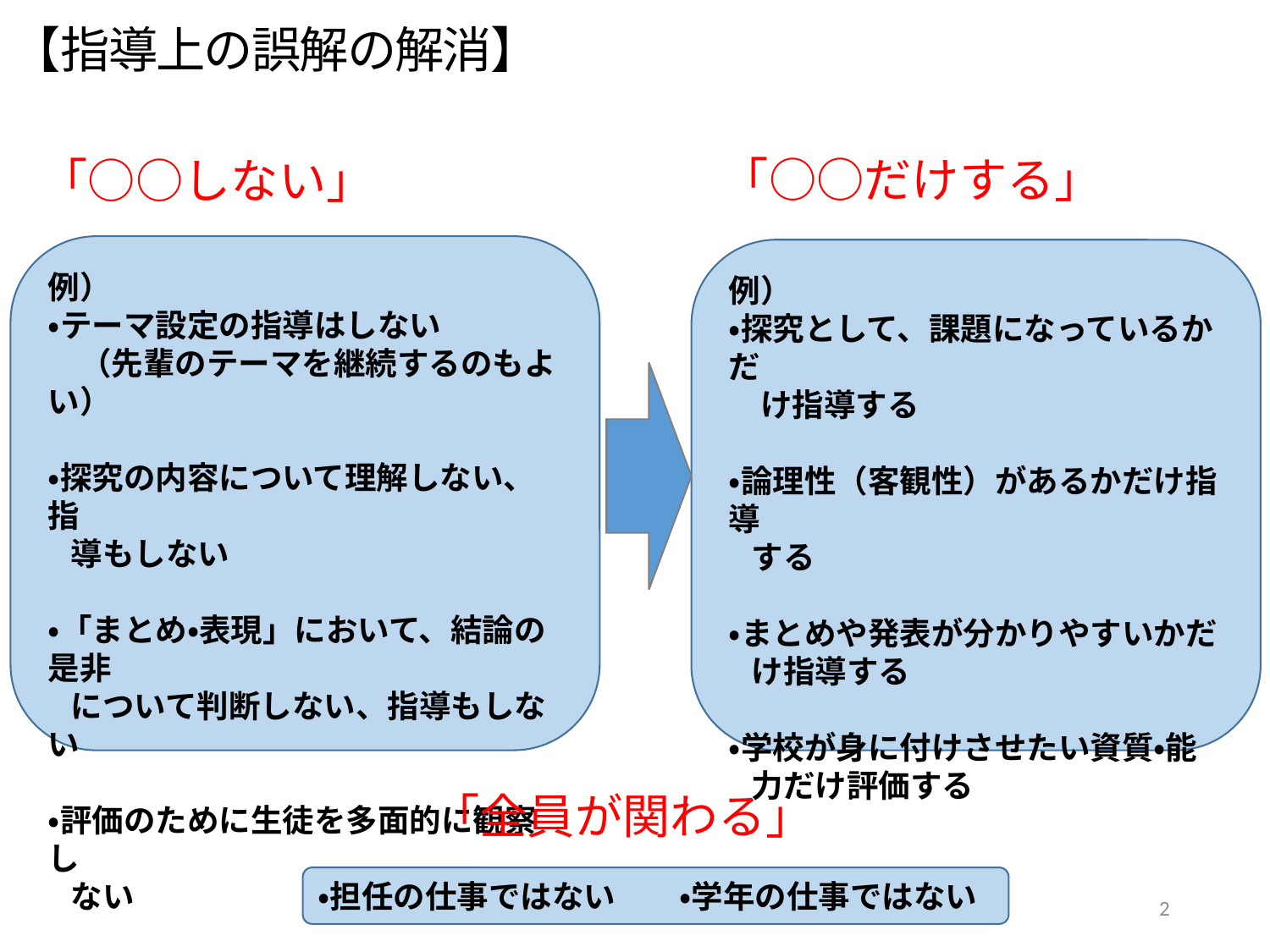

【指導上の誤解の解消】
「○○だけする」
「○○しない」
例）
・テーマ設定の指導はしない
　（先輩のテーマを継続するのもよい）

・探究の内容について理解しない、指
 導もしない

・「まとめ・表現」において、結論の是非
 について判断しない、指導もしない

・評価のために生徒を多面的に観察し
 ない

例）
・探究として、課題になっているかだ
　け指導する

・論理性（客観性）があるかだけ指導
 する

・まとめや発表が分かりやすいかだ
 け指導する

・学校が身に付けさせたい資質・能
 力だけ評価する

「全員が関わる」
・担任の仕事ではない　　・学年の仕事ではない
2